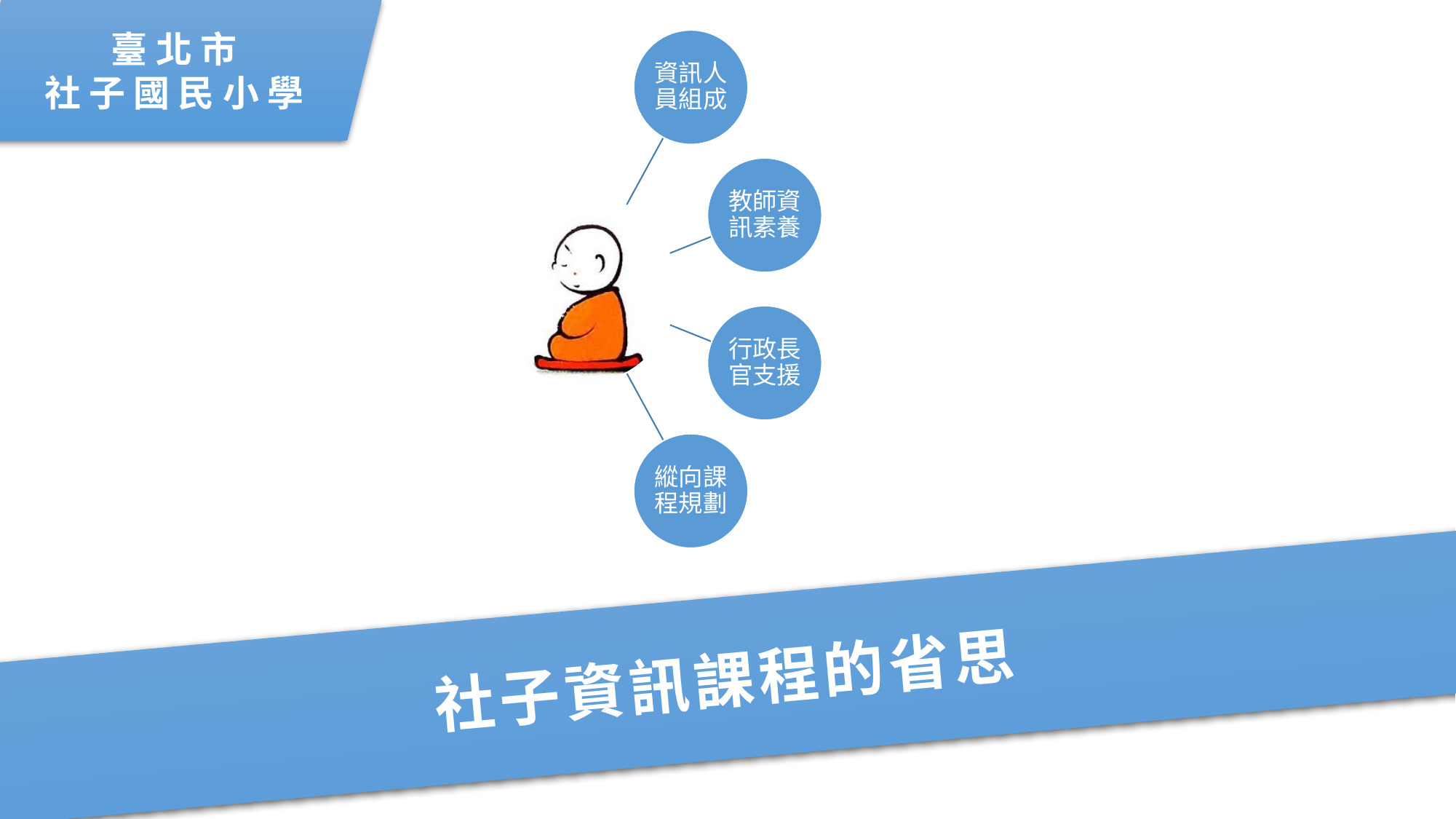

臺 北 市
社 子 國 民 小 學
資訊人員組成
教師資訊素養
行政長官支援
縱向課程規劃
社子資訊課程的省思